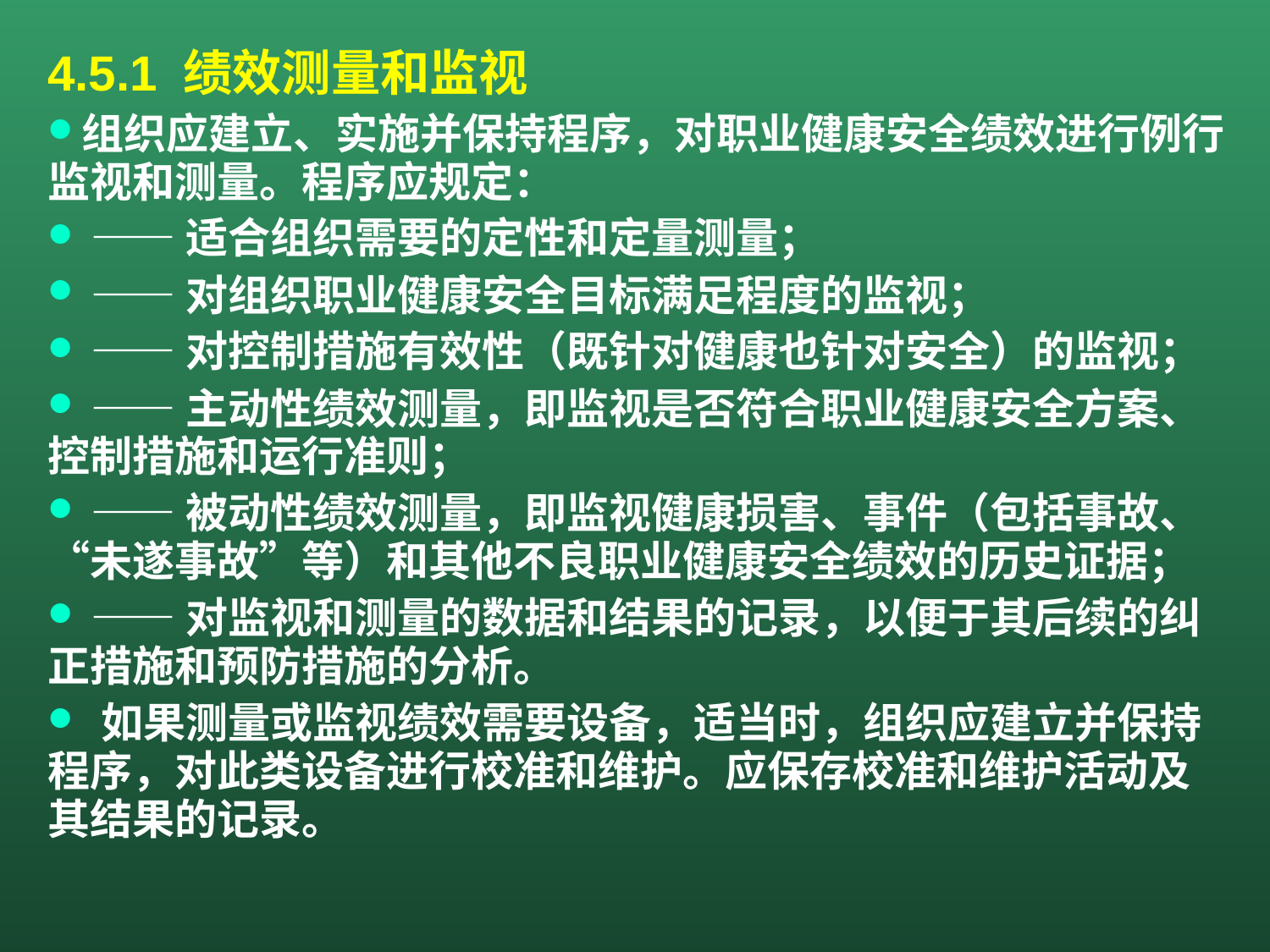

4.5.1 绩效测量和监视
组织应建立、实施并保持程序，对职业健康安全绩效进行例行监视和测量。程序应规定：
 ——适合组织需要的定性和定量测量；
 ——对组织职业健康安全目标满足程度的监视；
 ——对控制措施有效性（既针对健康也针对安全）的监视；
 ——主动性绩效测量，即监视是否符合职业健康安全方案、控制措施和运行准则；
 ——被动性绩效测量，即监视健康损害、事件（包括事故、“未遂事故”等）和其他不良职业健康安全绩效的历史证据；
 ——对监视和测量的数据和结果的记录，以便于其后续的纠正措施和预防措施的分析。
 如果测量或监视绩效需要设备，适当时，组织应建立并保持程序，对此类设备进行校准和维护。应保存校准和维护活动及其结果的记录。